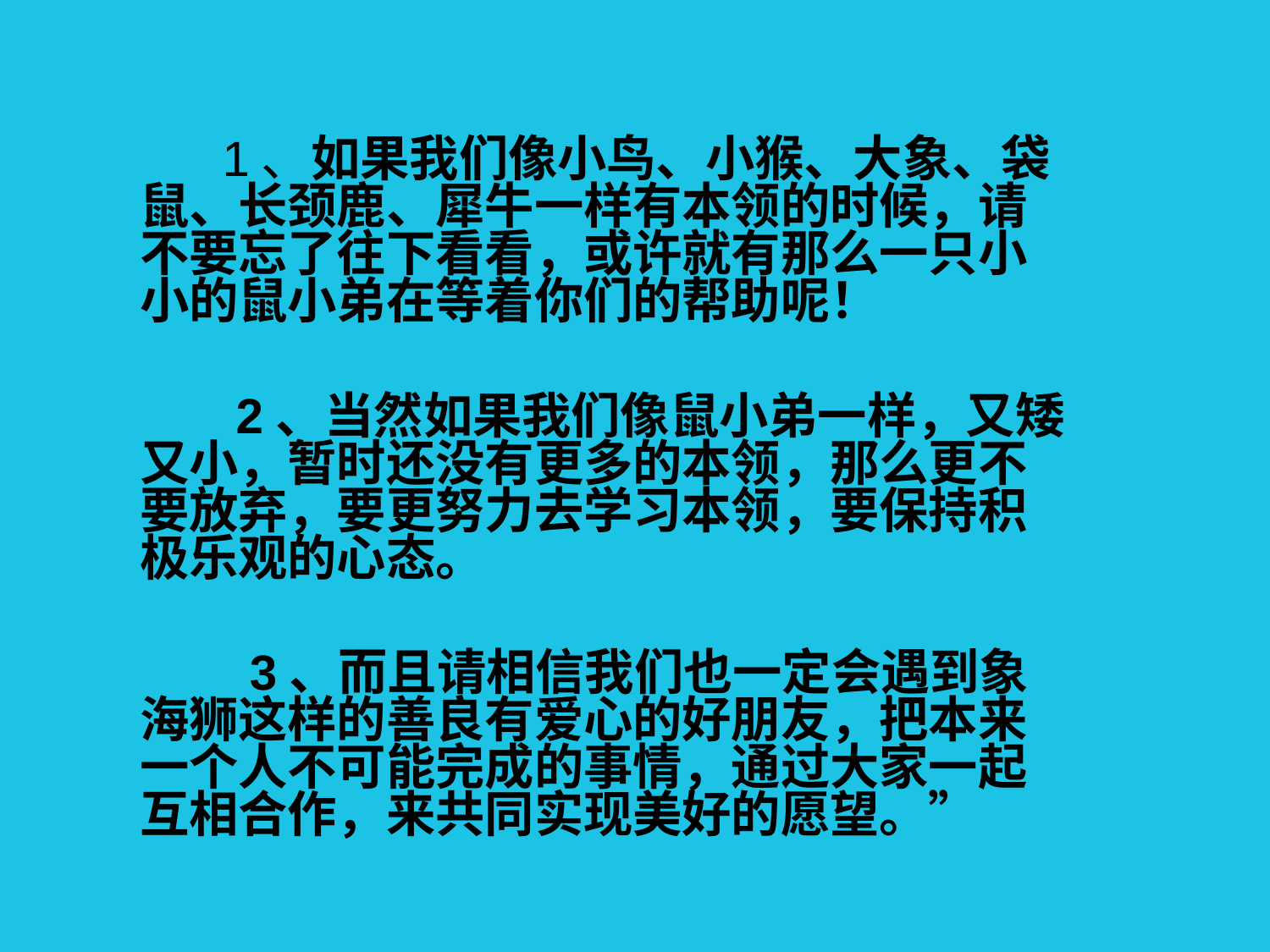

1、如果我们像小鸟、小猴、大象、袋鼠、长颈鹿、犀牛一样有本领的时候，请不要忘了往下看看，或许就有那么一只小小的鼠小弟在等着你们的帮助呢！

       2、当然如果我们像鼠小弟一样，又矮又小，暂时还没有更多的本领，那么更不要放弃，要更努力去学习本领，要保持积极乐观的心态。

        3、而且请相信我们也一定会遇到象海狮这样的善良有爱心的好朋友，把本来一个人不可能完成的事情，通过大家一起互相合作，来共同实现美好的愿望。”